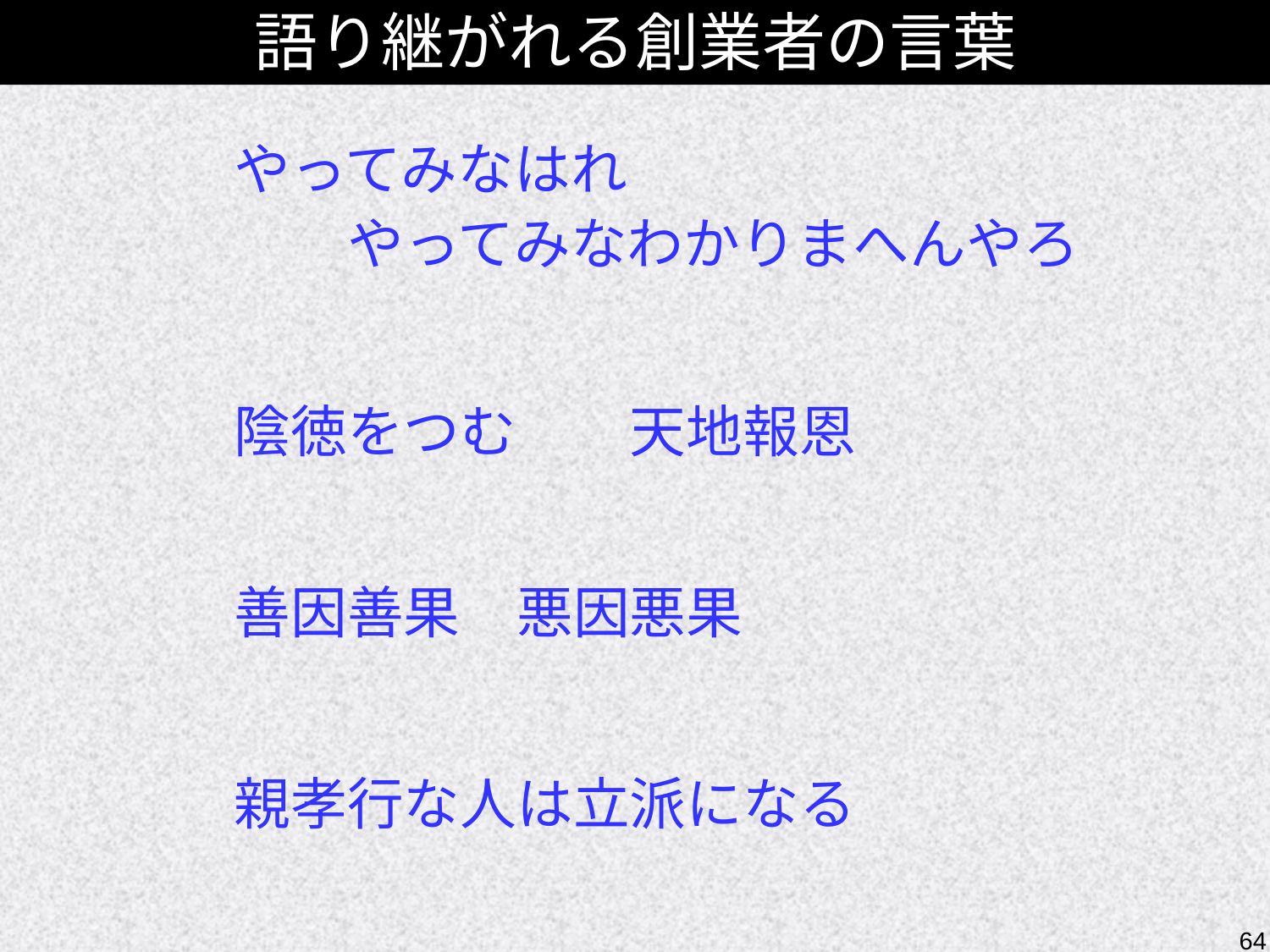

語り継がれる創業者の言葉
# やってみなはれ 　　やってみなわかりまへんやろ
陰徳をつむ　　天地報恩
善因善果　悪因悪果
親孝行な人は立派になる
64